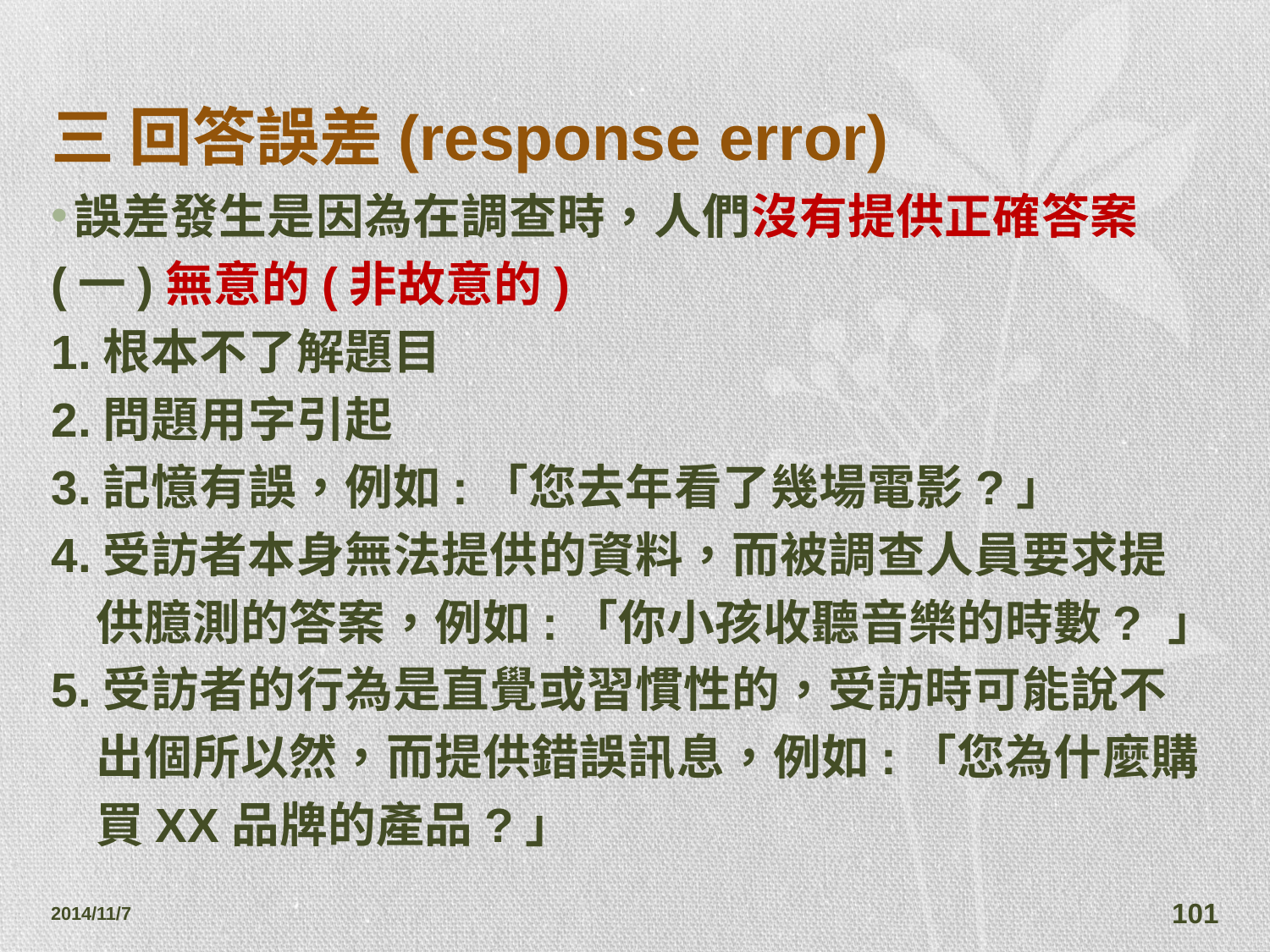

# 三 回答誤差(response error)
誤差發生是因為在調查時，人們沒有提供正確答案
(一)無意的(非故意的)
1.根本不了解題目
2.問題用字引起
3.記憶有誤，例如:「您去年看了幾場電影?」
4.受訪者本身無法提供的資料，而被調查人員要求提
   供臆測的答案，例如:「你小孩收聽音樂的時數? 」
5.受訪者的行為是直覺或習慣性的，受訪時可能說不
   出個所以然，而提供錯誤訊息，例如:「您為什麼購
   買XX品牌的產品?」
2014/11/7
101